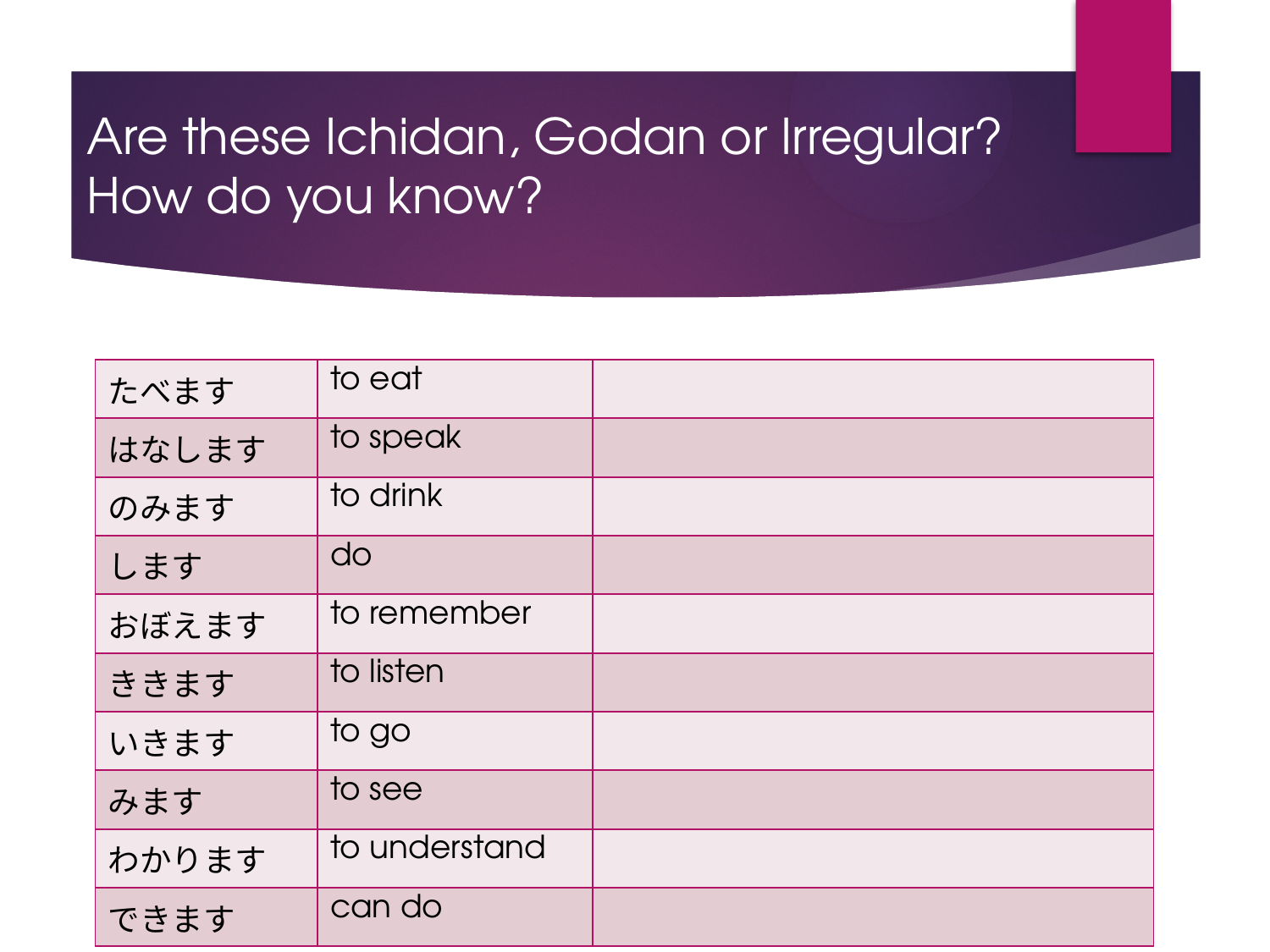

# Are these Ichidan, Godan or Irregular? How do you know?
| たべます | to eat |  |
| --- | --- | --- |
| はなします | to speak |  |
| のみます | to drink |  |
| します | do |  |
| おぼえます | to remember |  |
| ききます | to listen |  |
| いきます | to go |  |
| みます | to see |  |
| わかります | to understand |  |
| できます | can do |  |